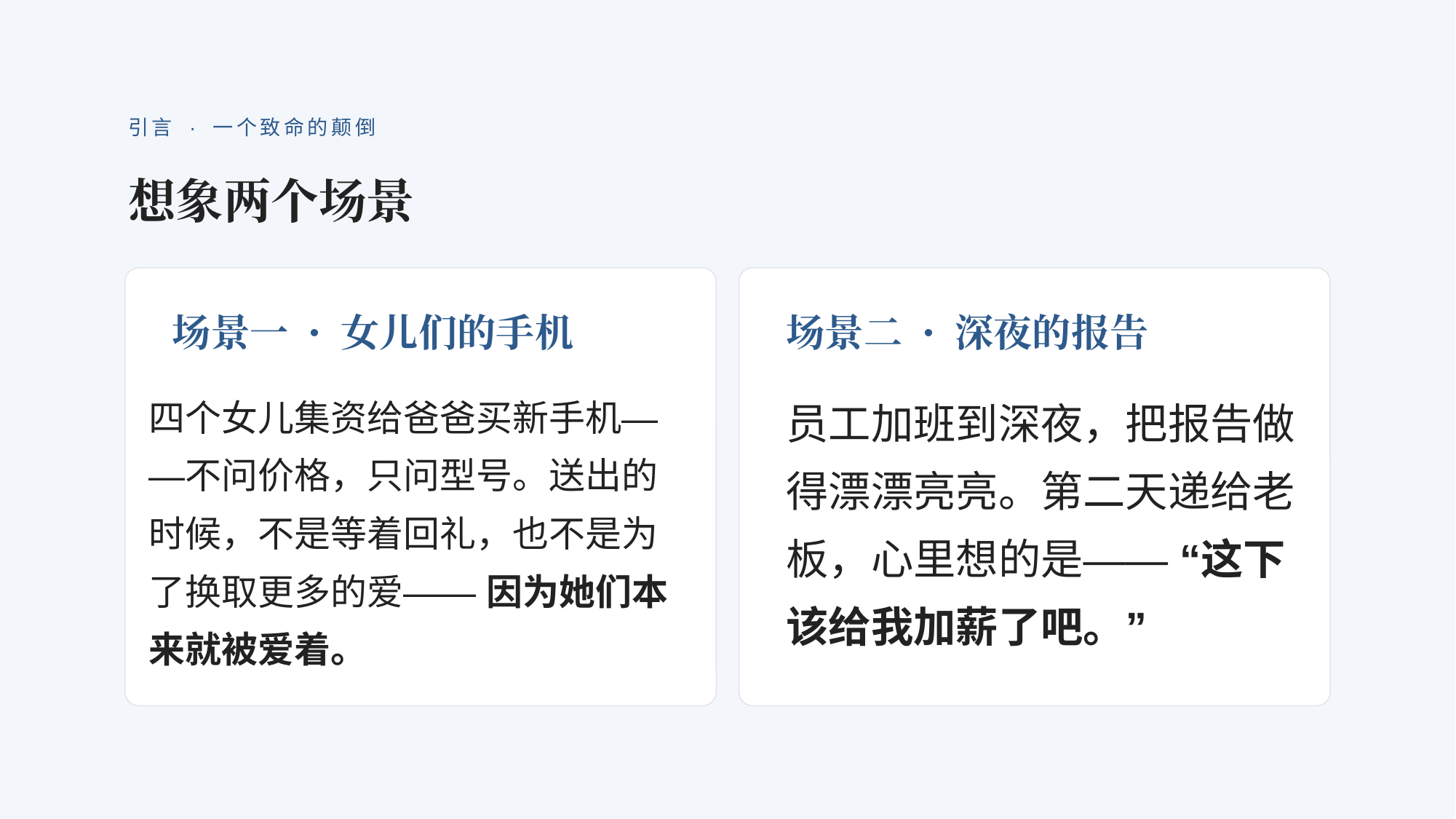

引言 · 一个致命的颠倒
想象两个场景

场景一 · 女儿们的手机
场景二 · 深夜的报告
四个女儿集资给爸爸买新手机——不问价格，只问型号。送出的时候，不是等着回礼，也不是为了换取更多的爱—— 因为她们本来就被爱着。
员工加班到深夜，把报告做得漂漂亮亮。第二天递给老板，心里想的是—— “这下该给我加薪了吧。”